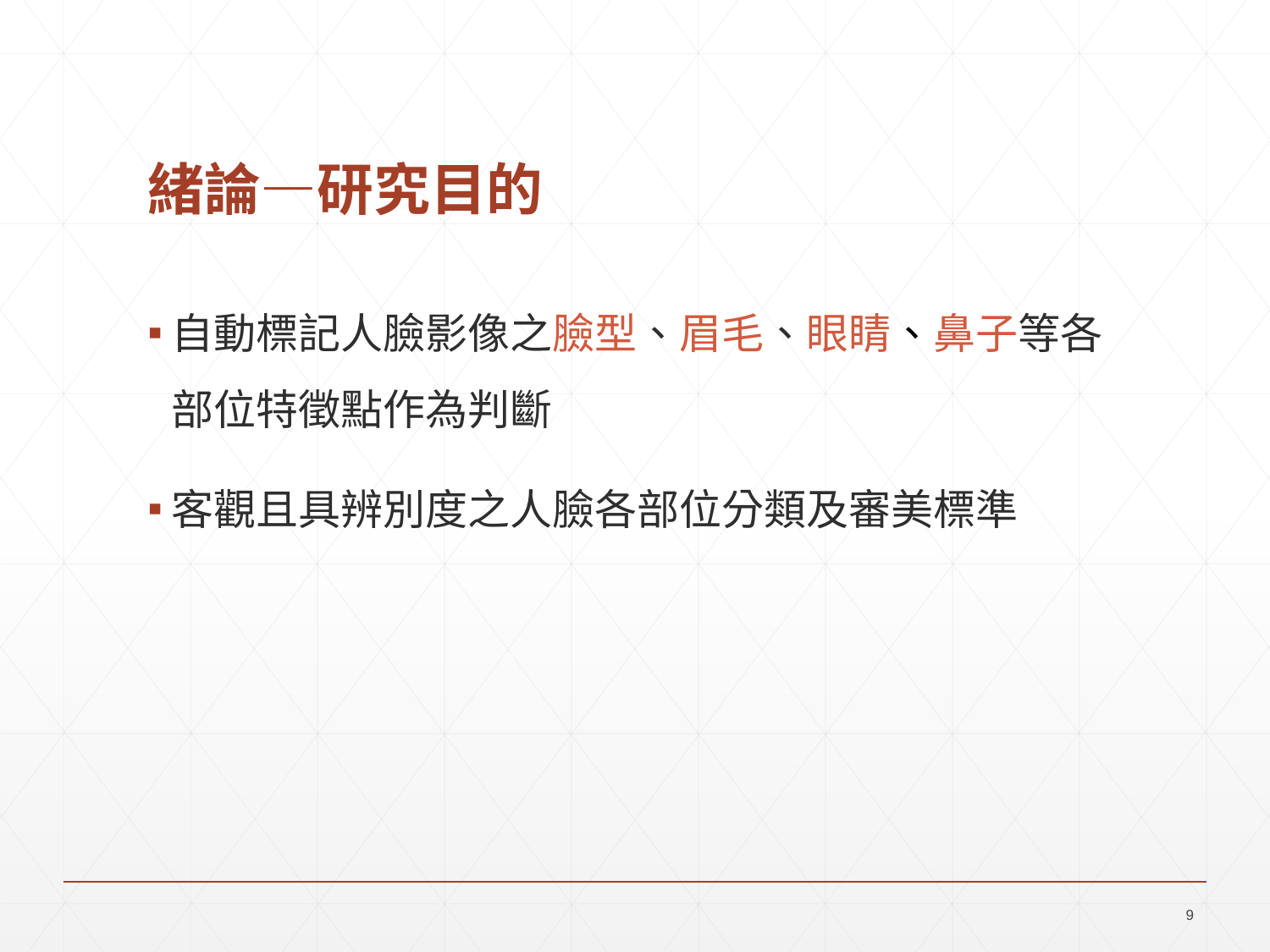

# 緒論—研究目的
自動標記人臉影像之臉型、眉毛、眼睛、鼻子等各部位特徵點作為判斷
客觀且具辨別度之人臉各部位分類及審美標準
9